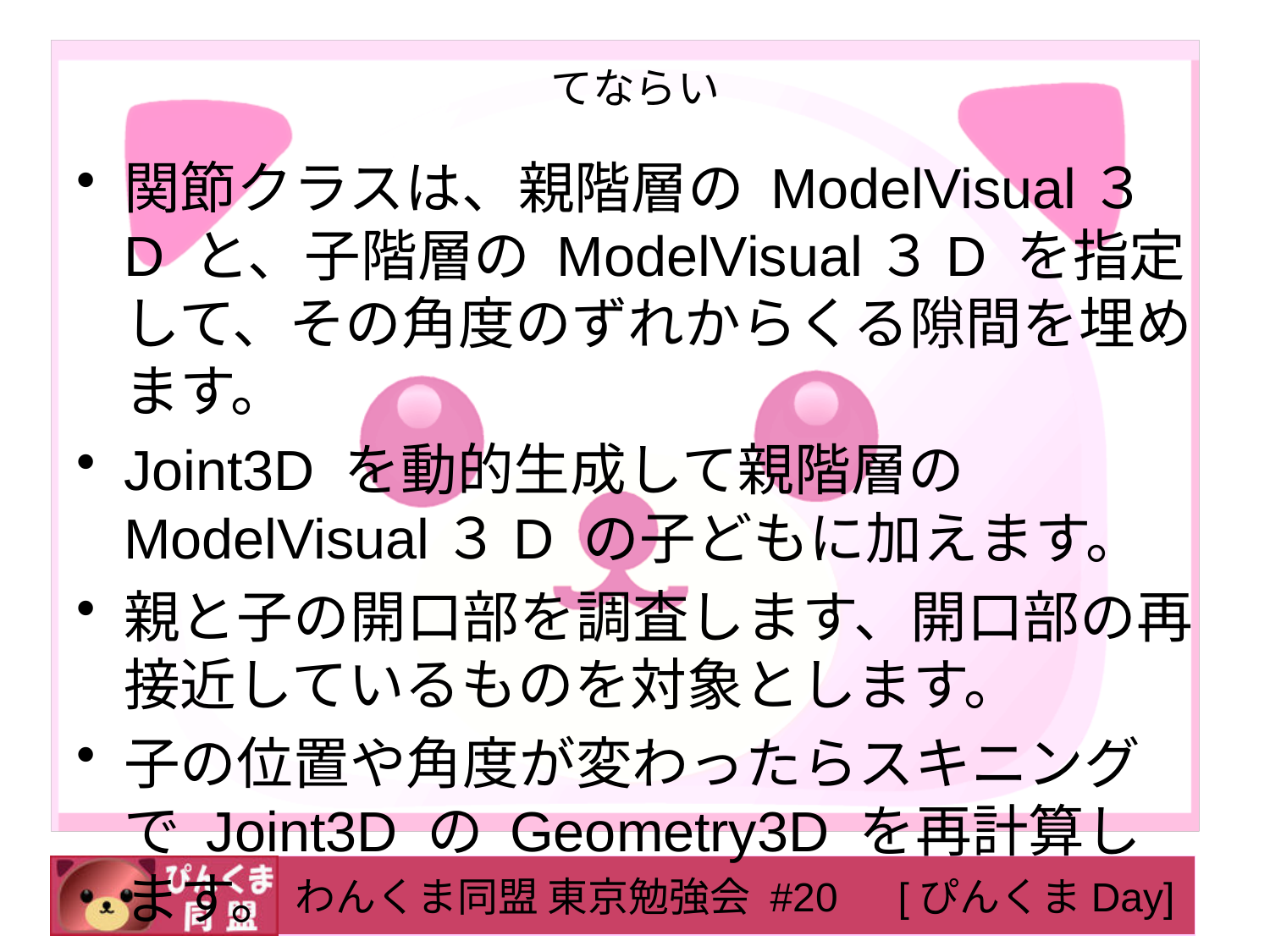

# てならい
関節クラスは、親階層の ModelVisual３D と、子階層の ModelVisual３D を指定して、その角度のずれからくる隙間を埋めます。
Joint3D を動的生成して親階層の ModelVisual３D の子どもに加えます。
親と子の開口部を調査します、開口部の再接近しているものを対象とします。
子の位置や角度が変わったらスキニングで Joint3D の Geometry3D を再計算します。